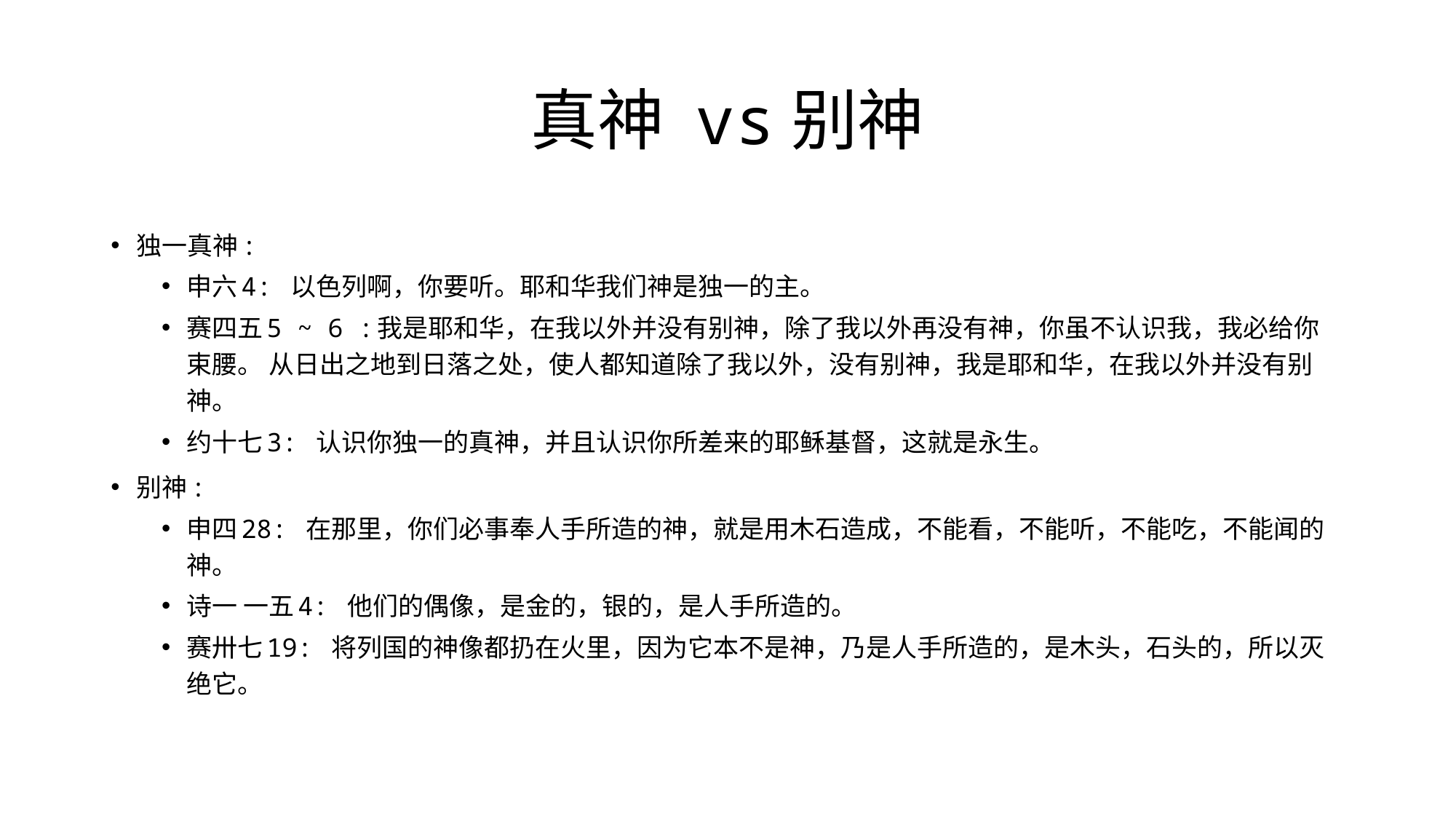

# 真神 vs别神
独一真神:
申六4: 以色列啊，你要听。耶和华我们神是独一的主。
赛四五5 ~ 6 :我是耶和华，在我以外并没有别神，除了我以外再没有神，你虽不认识我，我必给你束腰。 从日出之地到日落之处，使人都知道除了我以外，没有别神，我是耶和华，在我以外并没有别神。
约十七3: 认识你独一的真神，并且认识你所差来的耶稣基督，这就是永生。
别神:
申四28: 在那里，你们必事奉人手所造的神，就是用木石造成，不能看，不能听，不能吃，不能闻的神。
诗一 一五4: 他们的偶像，是金的，银的，是人手所造的。
赛卅七19: 将列国的神像都扔在火里，因为它本不是神，乃是人手所造的，是木头，石头的，所以灭绝它。